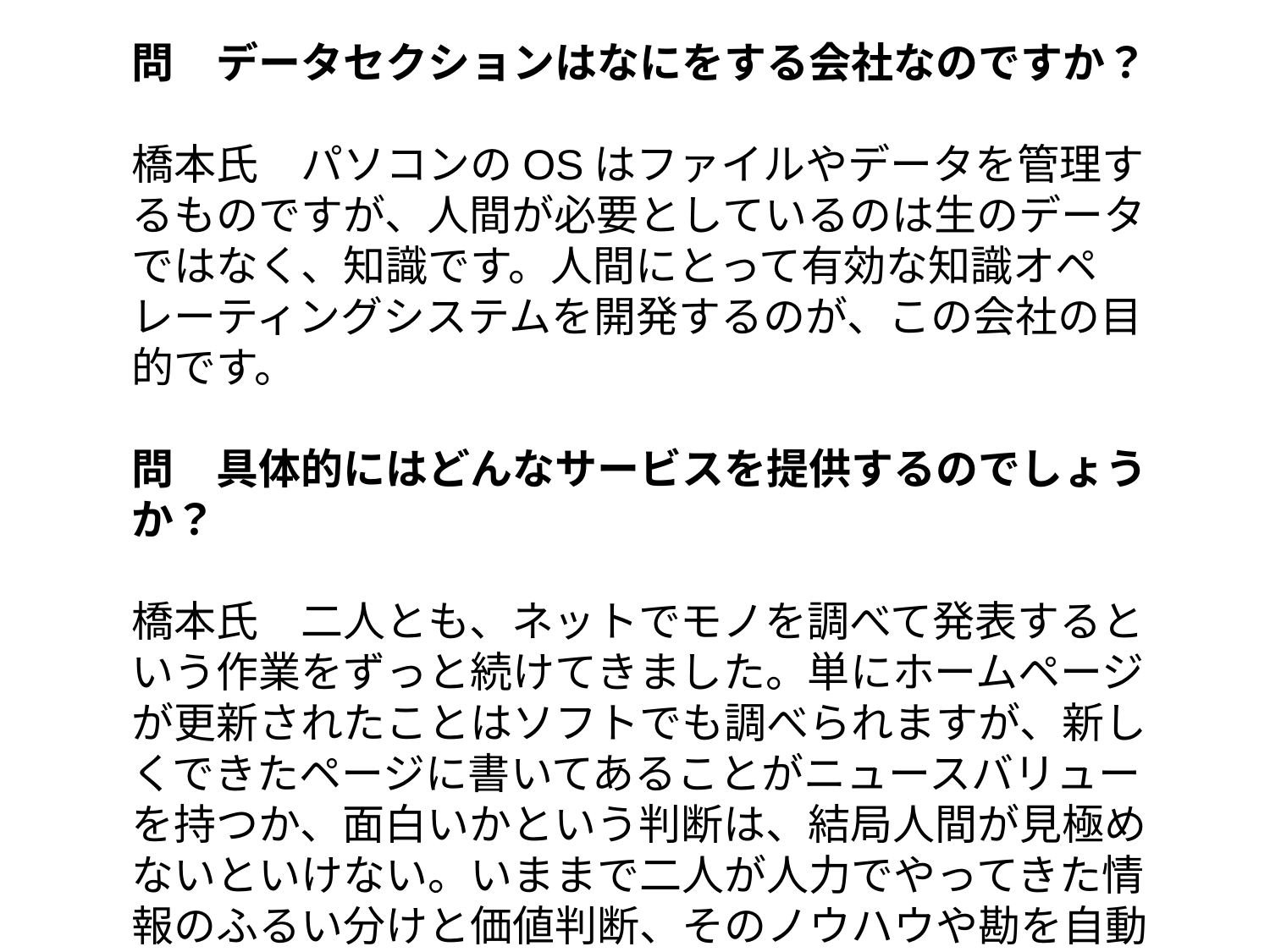

問　データセクションはなにをする会社なのですか？

橋本氏　パソコンのOSはファイルやデータを管理するものですが、人間が必要としているのは生のデータではなく、知識です。人間にとって有効な知識オペレーティングシステムを開発するのが、この会社の目的です。

問　具体的にはどんなサービスを提供するのでしょうか？

橋本氏　二人とも、ネットでモノを調べて発表するという作業をずっと続けてきました。単にホームページが更新されたことはソフトでも調べられますが、新しくできたページに書いてあることがニュースバリューを持つか、面白いかという判断は、結局人間が見極めないといけない。いままで二人が人力でやってきた情報のふるい分けと価値判断、そのノウハウや勘を自動化して、サービスとして提供していくわけです。